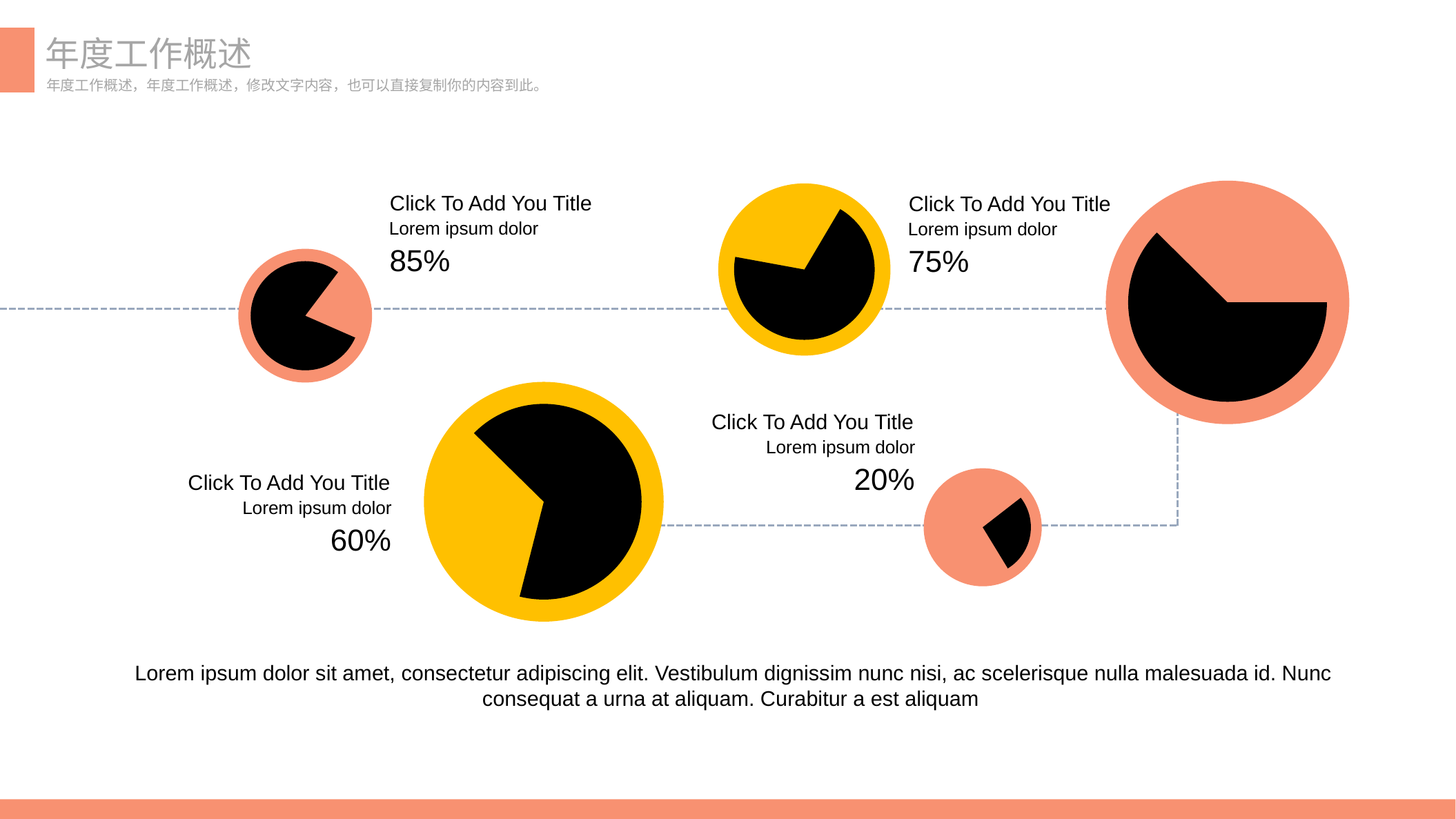

年度工作概述
年度工作概述，年度工作概述，修改文字内容，也可以直接复制你的内容到此。

Click To Add You Title
Lorem ipsum dolor
85%
Click To Add You Title
Lorem ipsum dolor
75%

Click To Add You Title
Lorem ipsum dolor
20%
Click To Add You Title
Lorem ipsum dolor
60%

Lorem ipsum dolor sit amet, consectetur adipiscing elit. Vestibulum dignissim nunc nisi, ac scelerisque nulla malesuada id. Nunc consequat a urna at aliquam. Curabitur a est aliquam